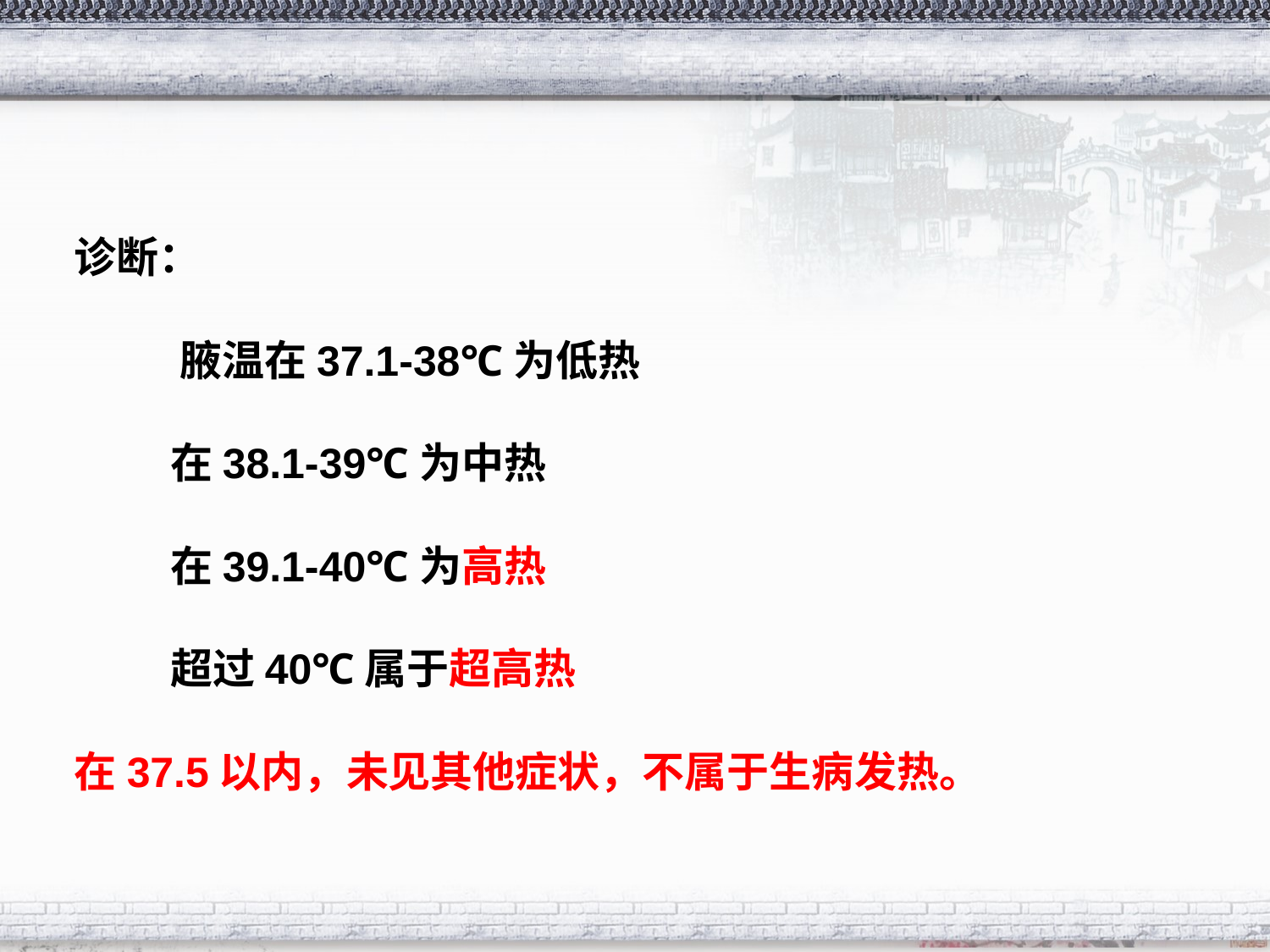

#
诊断：
          腋温在37.1-38℃为低热
         在38.1-39℃为中热
         在39.1-40℃为高热
         超过40℃属于超高热
在37.5以内，未见其他症状，不属于生病发热。